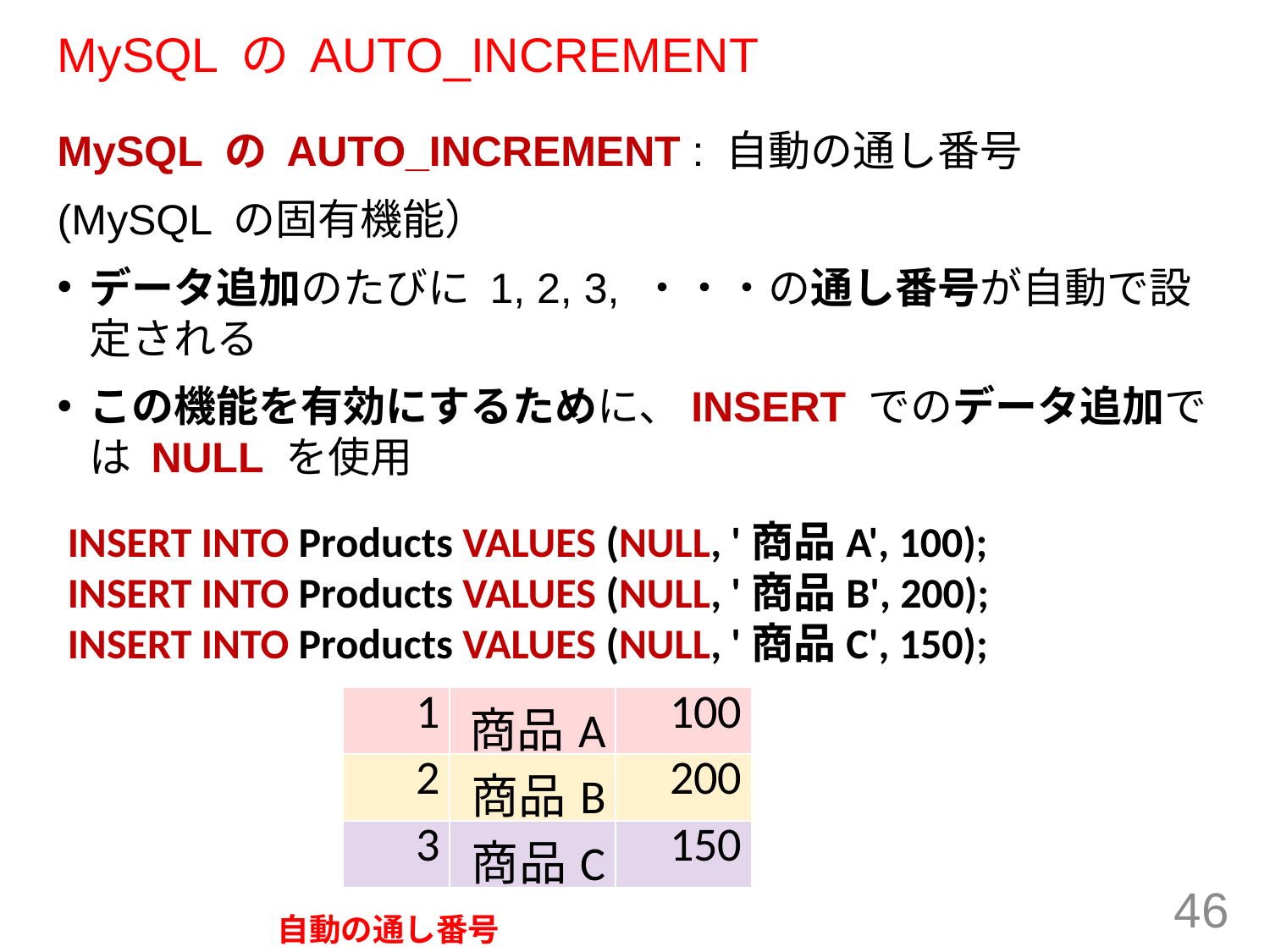

# MySQL の AUTO_INCREMENT
MySQL の AUTO_INCREMENT : 自動の通し番号
(MySQL の固有機能）
データ追加のたびに 1, 2, 3, ・・・の通し番号が自動で設定される
この機能を有効にするために、INSERT でのデータ追加では NULL を使用
INSERT INTO Products VALUES (NULL, '商品A', 100);
INSERT INTO Products VALUES (NULL, '商品B', 200);
INSERT INTO Products VALUES (NULL, '商品C', 150);
| 1 | 商品A | 100 |
| --- | --- | --- |
| 2 | 商品B | 200 |
| 3 | 商品C | 150 |
46
自動の通し番号